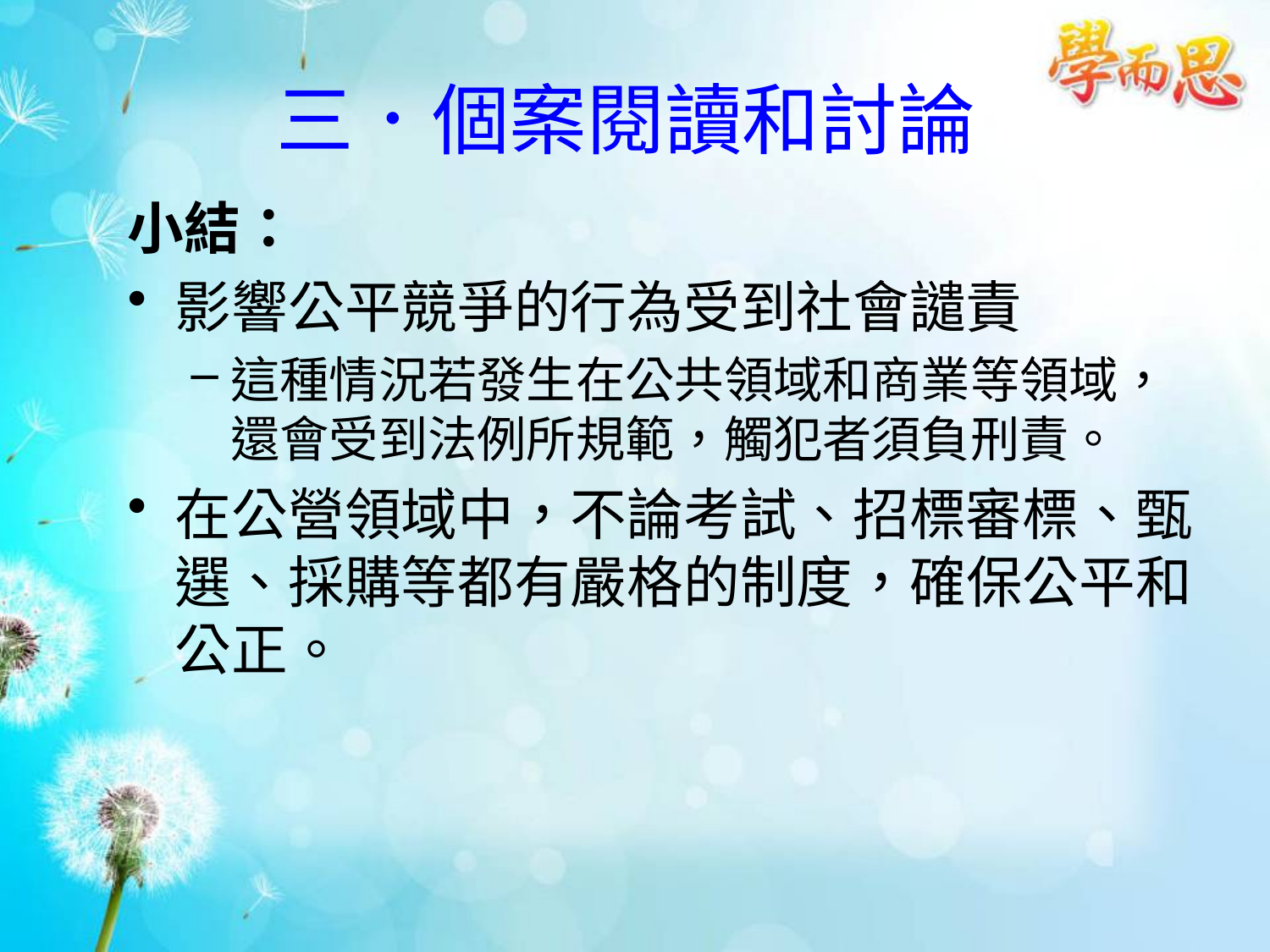

# 三．個案閱讀和討論
小結：
影響公平競爭的行為受到社會譴責
這種情況若發生在公共領域和商業等領域，還會受到法例所規範，觸犯者須負刑責。
在公營領域中，不論考試、招標審標、甄選、採購等都有嚴格的制度，確保公平和公正。